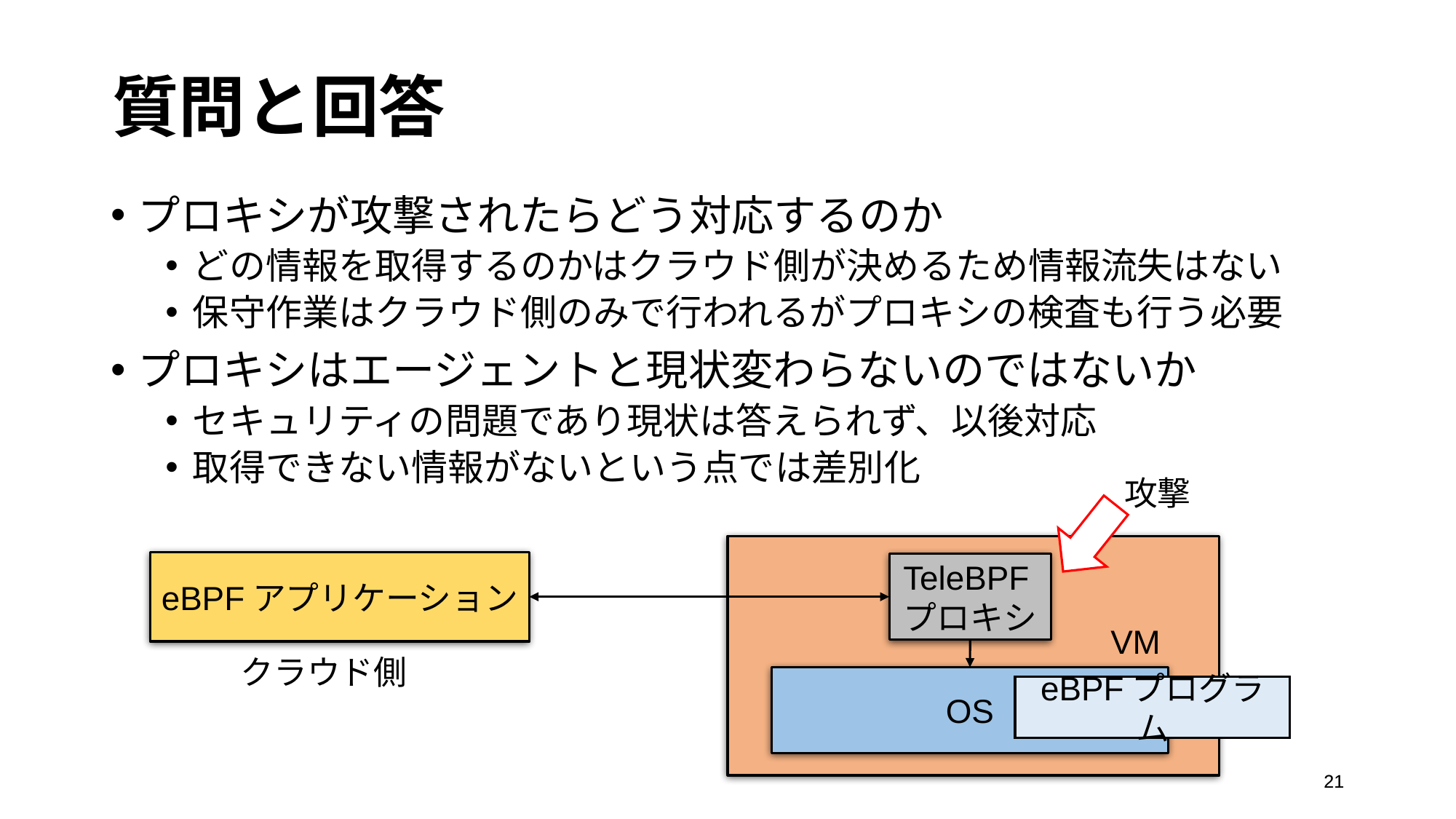

# 質問と回答
プロキシが攻撃されたらどう対応するのか
どの情報を取得するのかはクラウド側が決めるため情報流失はない
保守作業はクラウド側のみで行われるがプロキシの検査も行う必要
プロキシはエージェントと現状変わらないのではないか
セキュリティの問題であり現状は答えられず、以後対応
取得できない情報がないという点では差別化
攻撃

eBPFアプリケーション
TeleBPFプロキシ
VM
クラウド側
OS
eBPFプログラム
21
21